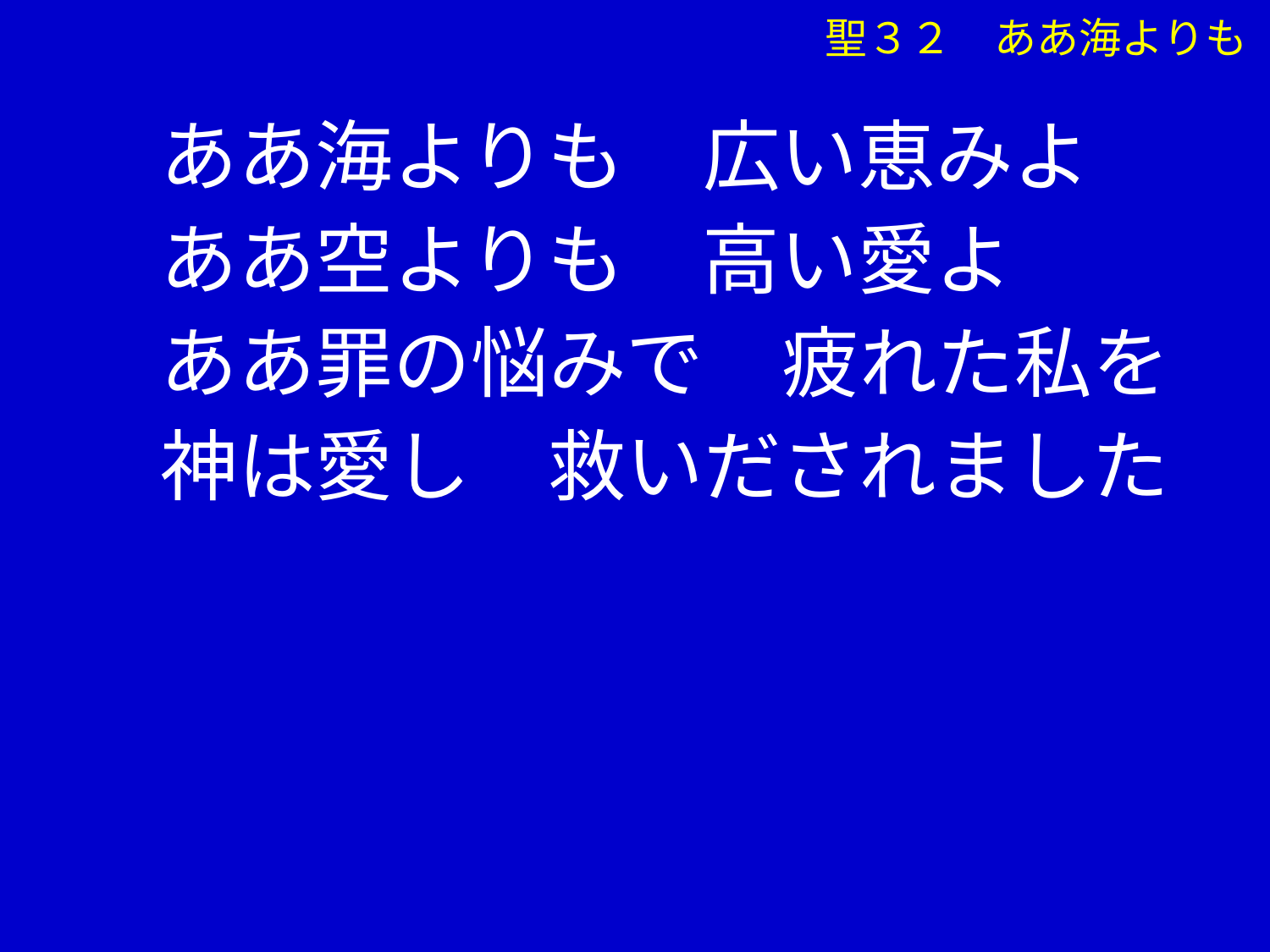

聖３２　ああ海よりも
　ああ海よりも　広い恵みよ
　ああ空よりも　高い愛よ
　ああ罪の悩みで　疲れた私を
　神は愛し　救いだされました